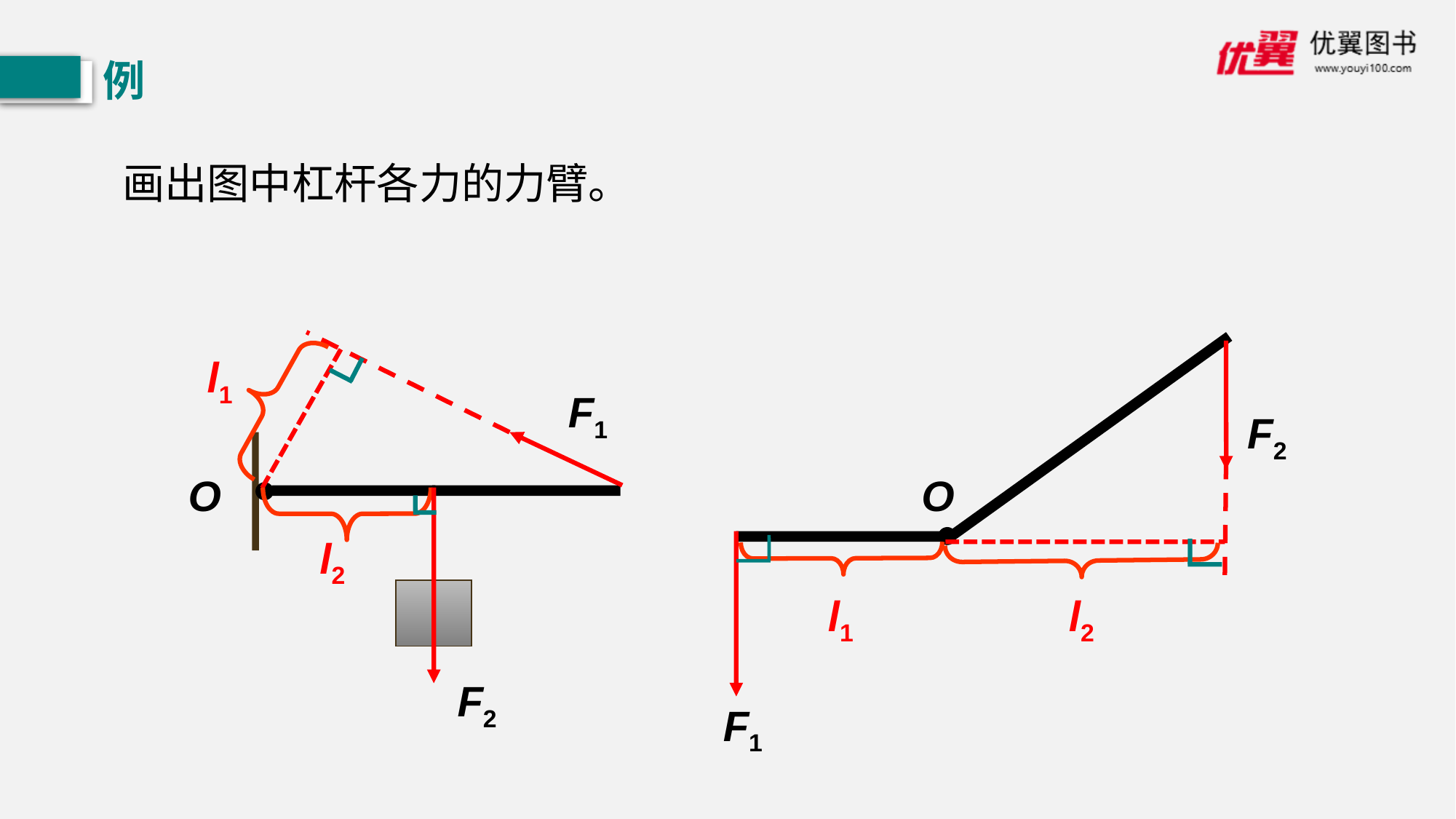

例

画出图中杠杆各力的力臂。

l1

F1
F2

O
O

l2

l1
l2
F2
F1